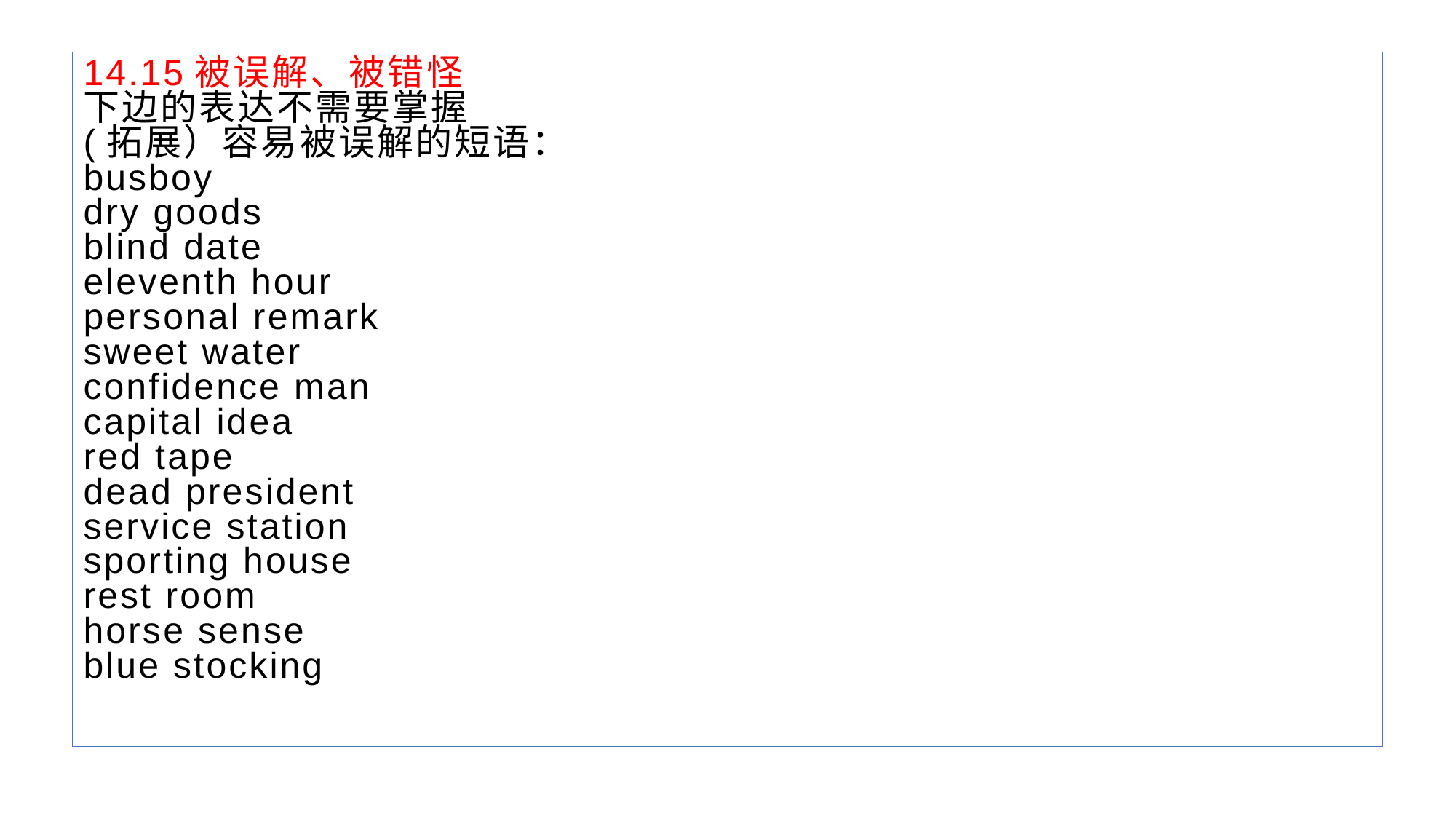

14.15被误解、被错怪
下边的表达不需要掌握
(拓展）容易被误解的短语：
busboy
dry goods
blind date
eleventh hour
personal remark
sweet water
confidence man
capital idea
red tape
dead president
service station
sporting house
rest room
horse sense
blue stocking